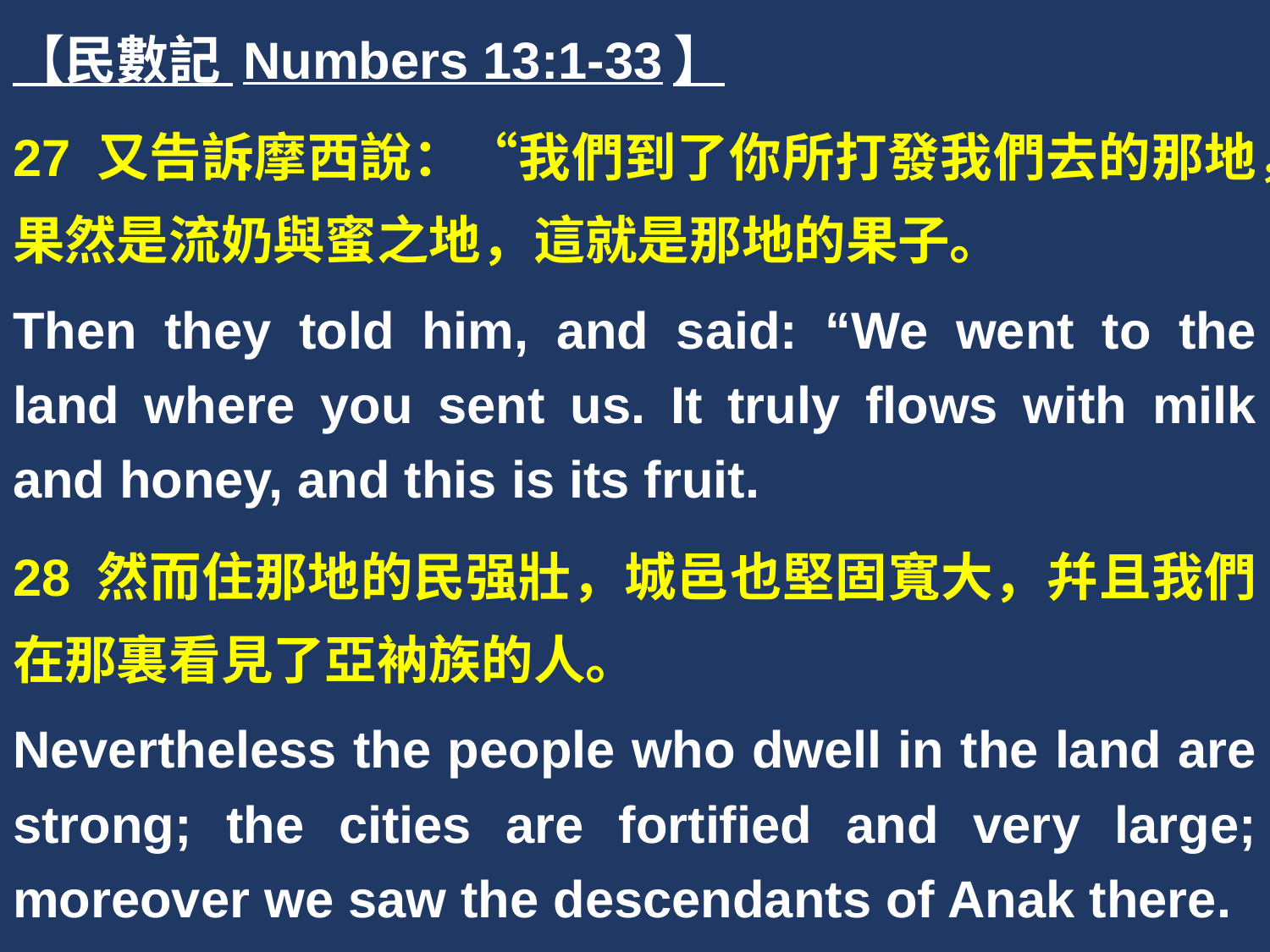

【民數記 Numbers 13:1-33】
27 又告訴摩西說：“我們到了你所打發我們去的那地，果然是流奶與蜜之地，這就是那地的果子。
Then they told him, and said: “We went to the land where you sent us. It truly flows with milk and honey, and this is its fruit.
28 然而住那地的民强壯，城邑也堅固寬大，幷且我們在那裏看見了亞衲族的人。
Nevertheless the people who dwell in the land are strong; the cities are fortified and very large; moreover we saw the descendants of Anak there.